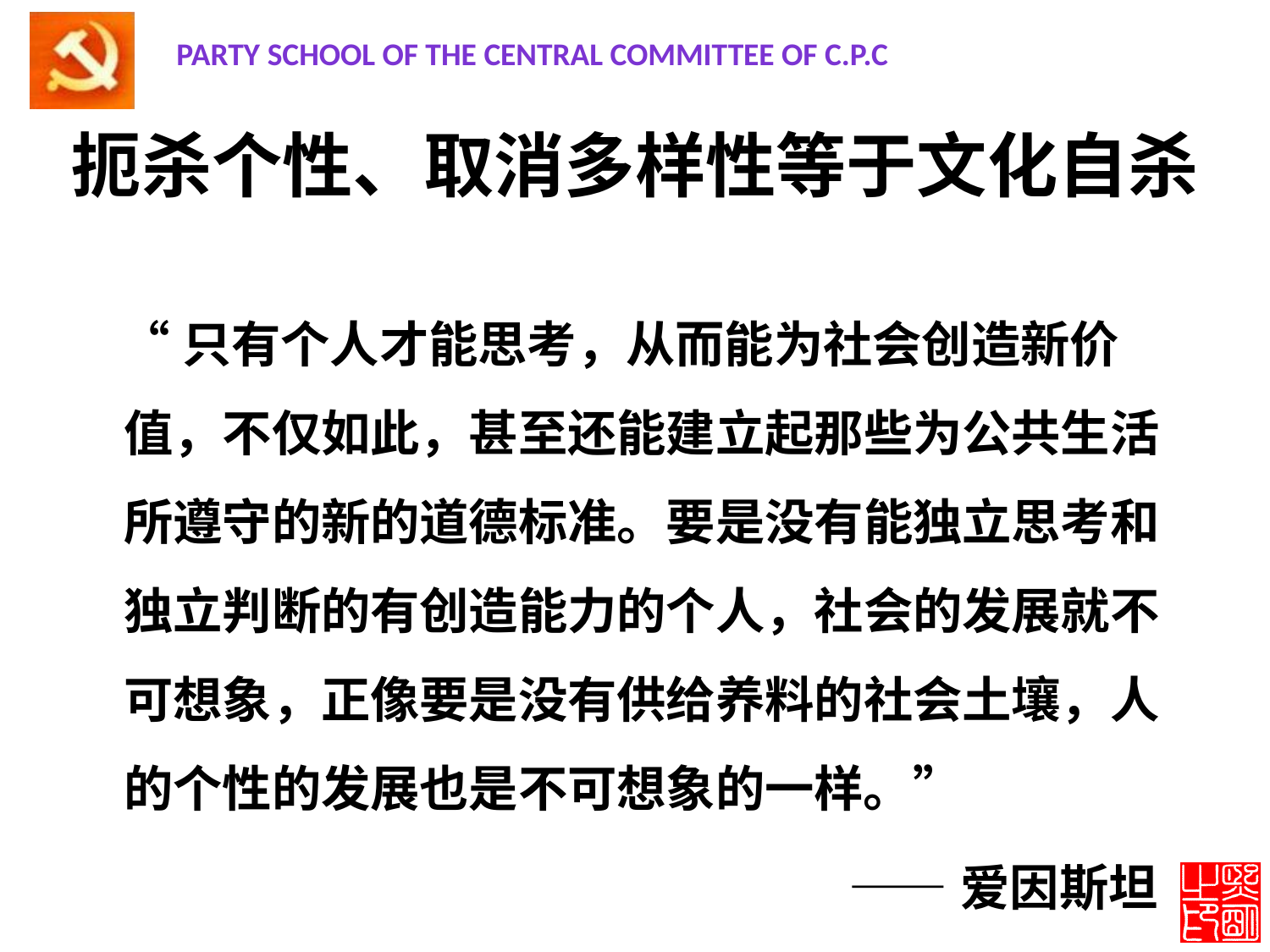

# 扼杀个性、取消多样性等于文化自杀
    “只有个人才能思考，从而能为社会创造新价值，不仅如此，甚至还能建立起那些为公共生活所遵守的新的道德标准。要是没有能独立思考和独立判断的有创造能力的个人，社会的发展就不可想象，正像要是没有供给养料的社会土壤，人的个性的发展也是不可想象的一样。”
                                                                     ——爱因斯坦